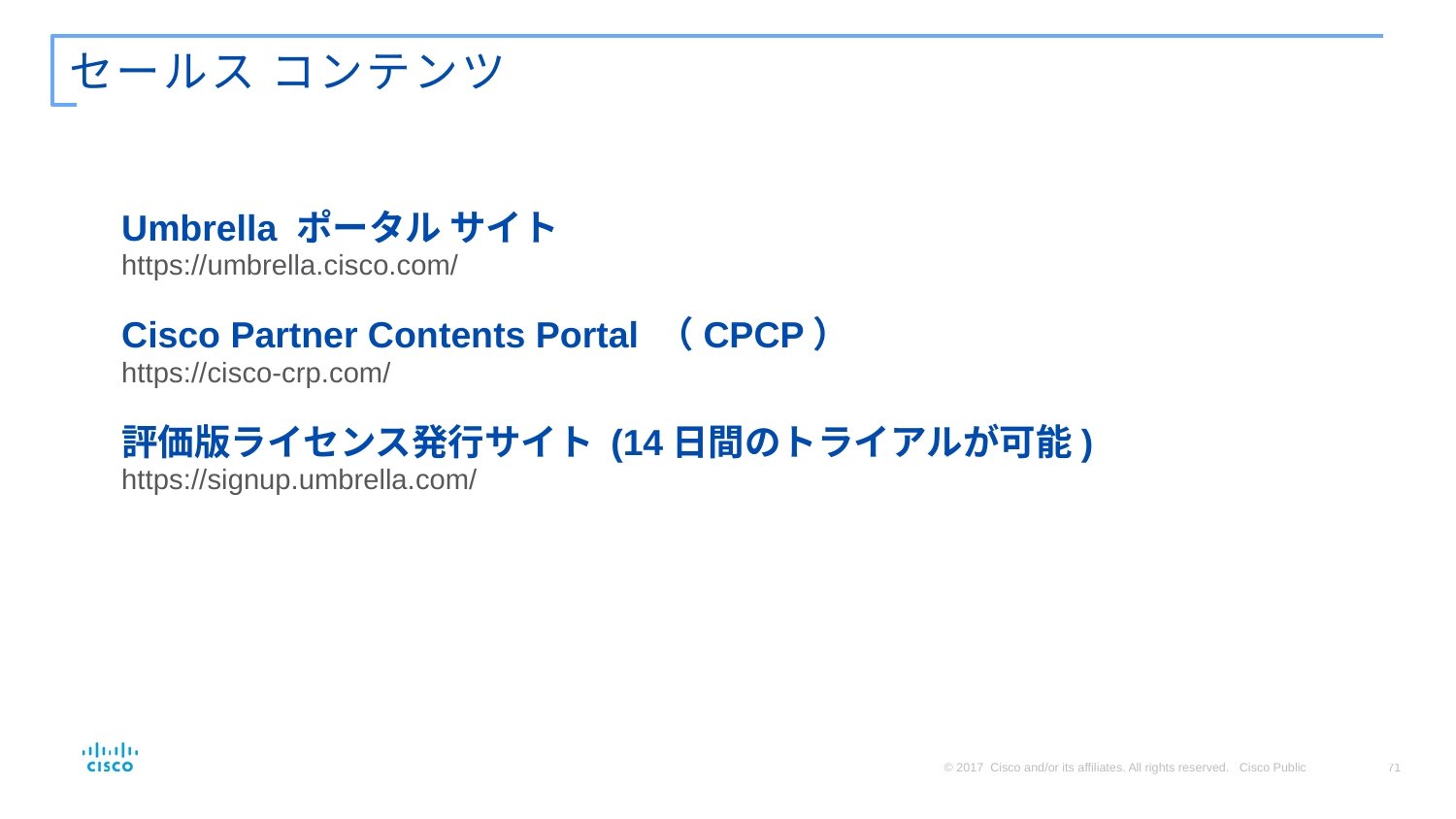

# セールス コンテンツ
Umbrella ポータル サイト
https://umbrella.cisco.com/
Cisco Partner Contents Portal （CPCP）
https://cisco-crp.com/
評価版ライセンス発行サイト (14日間のトライアルが可能)
https://signup.umbrella.com/